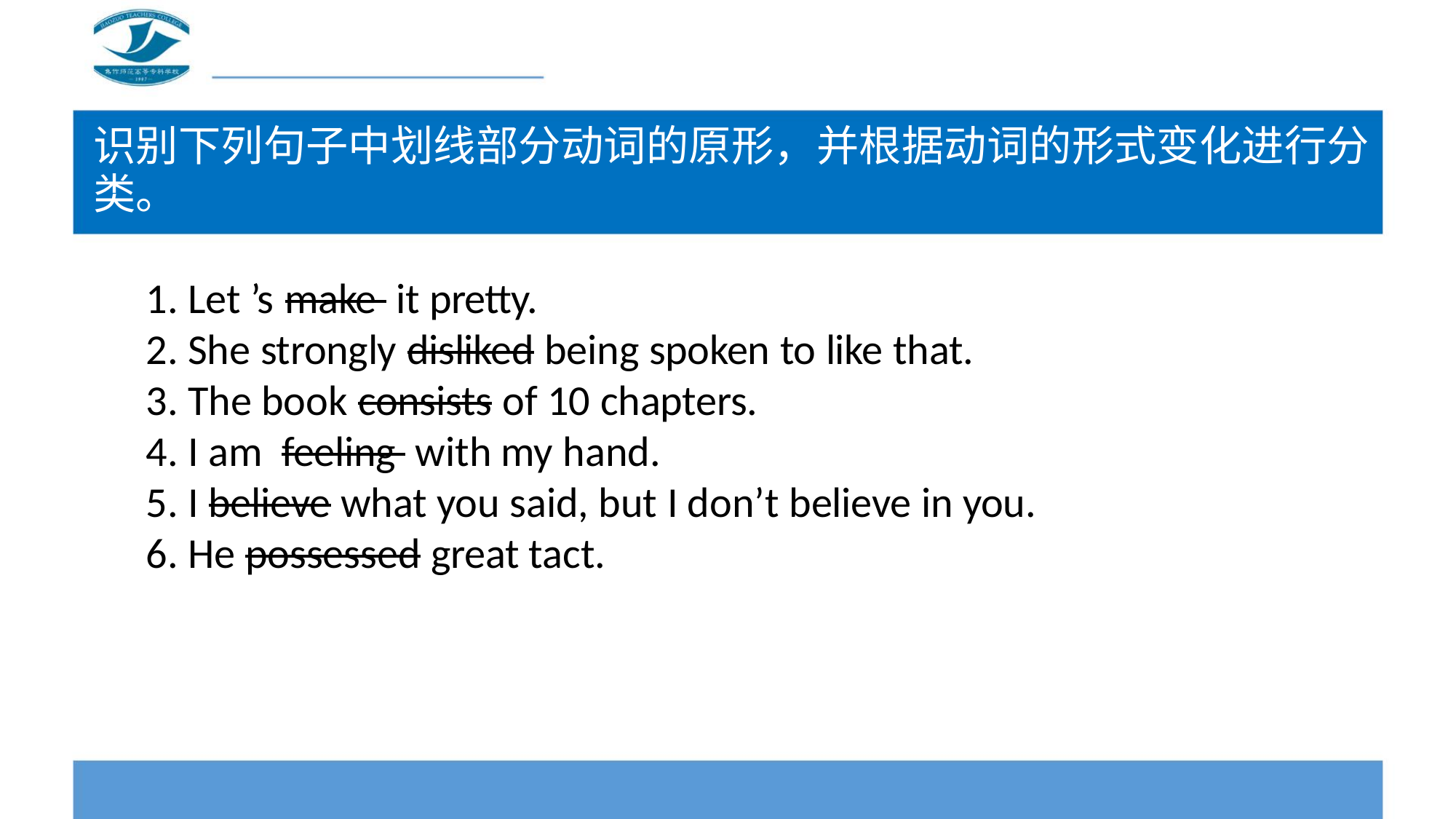

识别下列句子中划线部分动词的原形，并根据动词的形式变化进行分
类。
1. Let ’s make  it pretty.
2. She strongly disliked being spoken to like that.
3. The book consists of 10 chapters.
4. I am  feeling  with my hand.
5. I believe what you said, but I don’t believe in you.
6. He possessed great tact.